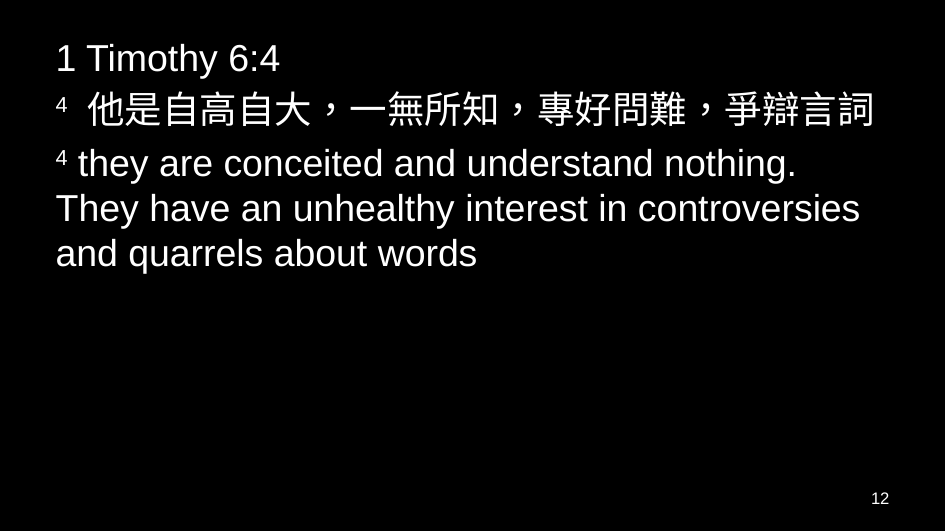

1 Timothy 6:4
4 他是自高自大，一無所知，專好問難，爭辯言詞
4 they are conceited and understand nothing. They have an unhealthy interest in controversies and quarrels about words

12